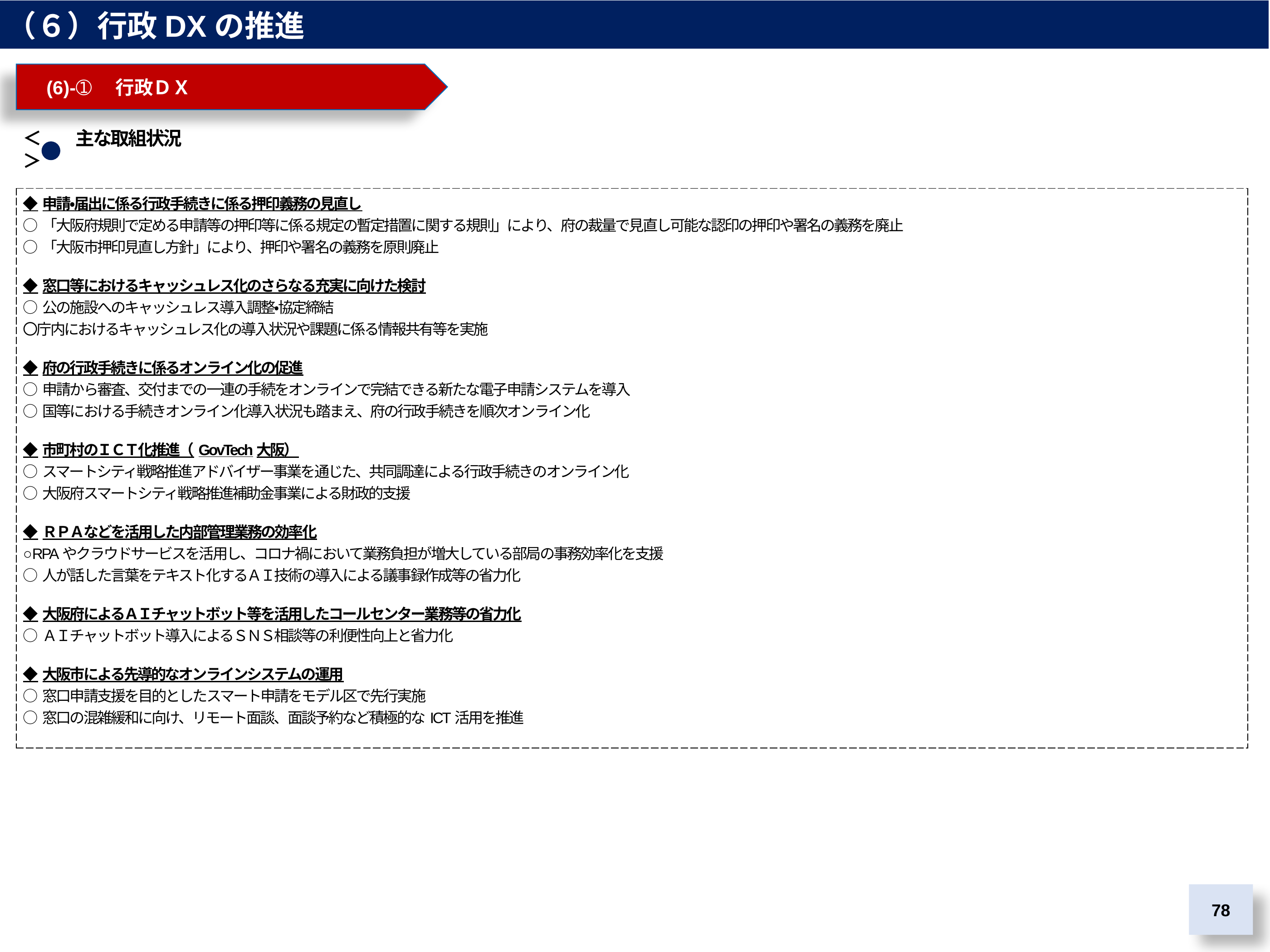

（６）行政DXの推進
　(6)-➀　行政ＤＸ
＜　　主な取組状況＞

| ◆申請・届出に係る行政手続きに係る押印義務の見直し ○「大阪府規則で定める申請等の押印等に係る規定の暫定措置に関する規則」により、府の裁量で見直し可能な認印の押印や署名の義務を廃止 ○「大阪市押印見直し方針」により、押印や署名の義務を原則廃止 ◆窓口等におけるキャッシュレス化のさらなる充実に向けた検討 ○公の施設へのキャッシュレス導入調整・協定締結 〇庁内におけるキャッシュレス化の導入状況や課題に係る情報共有等を実施 ◆府の行政手続きに係るオンライン化の促進 ○申請から審査、交付までの一連の手続をオンラインで完結できる新たな電子申請システムを導入 ○国等における手続きオンライン化導入状況も踏まえ、府の行政手続きを順次オンライン化 ◆市町村のＩＣＴ化推進（GovTech大阪） ○スマートシティ戦略推進アドバイザー事業を通じた、共同調達による行政手続きのオンライン化 ○大阪府スマートシティ戦略推進補助金事業による財政的支援 ◆ＲＰＡなどを活用した内部管理業務の効率化 ○RPAやクラウドサービスを活用し、コロナ禍において業務負担が増大している部局の事務効率化を支援 ○人が話した言葉をテキスト化するＡＩ技術の導入による議事録作成等の省力化 ◆大阪府によるＡＩチャットボット等を活用したコールセンター業務等の省力化 ○ＡＩチャットボット導入によるＳＮＳ相談等の利便性向上と省力化 ◆大阪市による先導的なオンラインシステムの運用 ○窓口申請支援を目的としたスマート申請をモデル区で先行実施 ○窓口の混雑緩和に向け、リモート面談、面談予約など積極的なICT活用を推進 |
| --- |
78